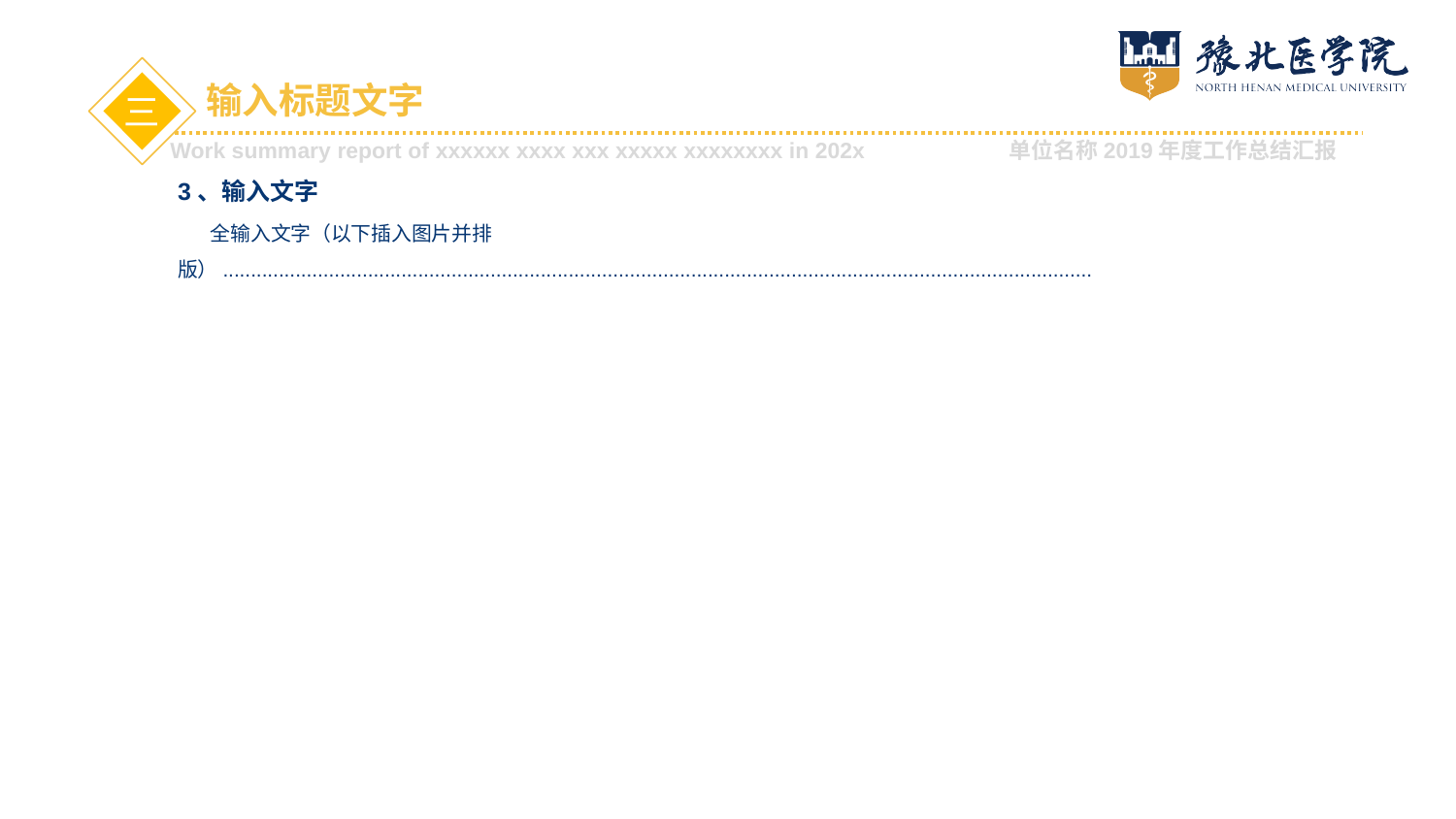

三
输入标题文字
Work summary report of xxxxxx xxxx xxx xxxxx xxxxxxxx in 202x                      单位名称2019年度工作总结汇报
3、输入文字
      全输入文字（以下插入图片并排版）............................................................................................................................................................